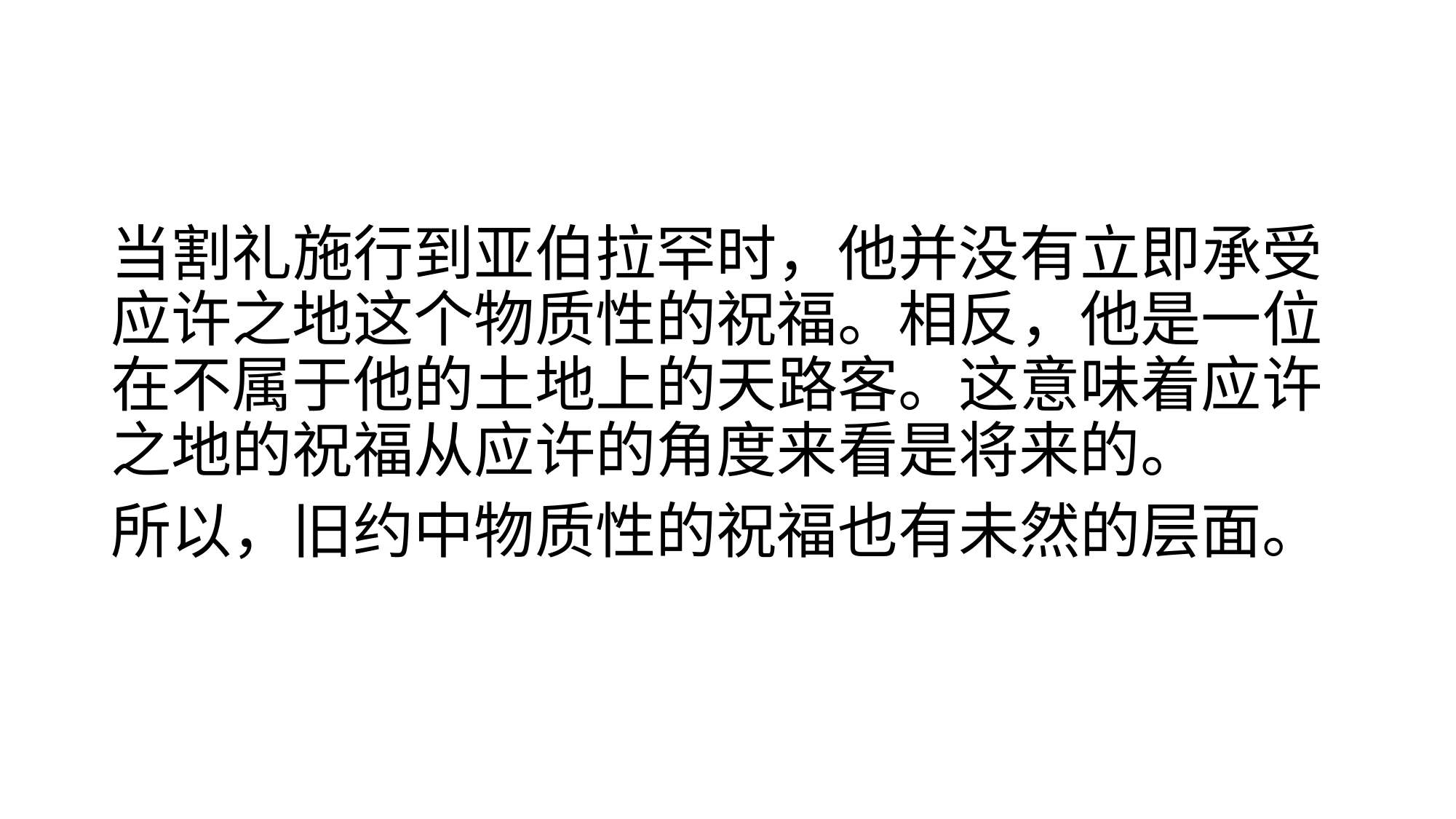

#
当割礼施行到亚伯拉罕时，他并没有立即承受应许之地这个物质性的祝福。相反，他是一位在不属于他的土地上的天路客。这意味着应许之地的祝福从应许的角度来看是将来的。
所以，旧约中物质性的祝福也有未然的层面。